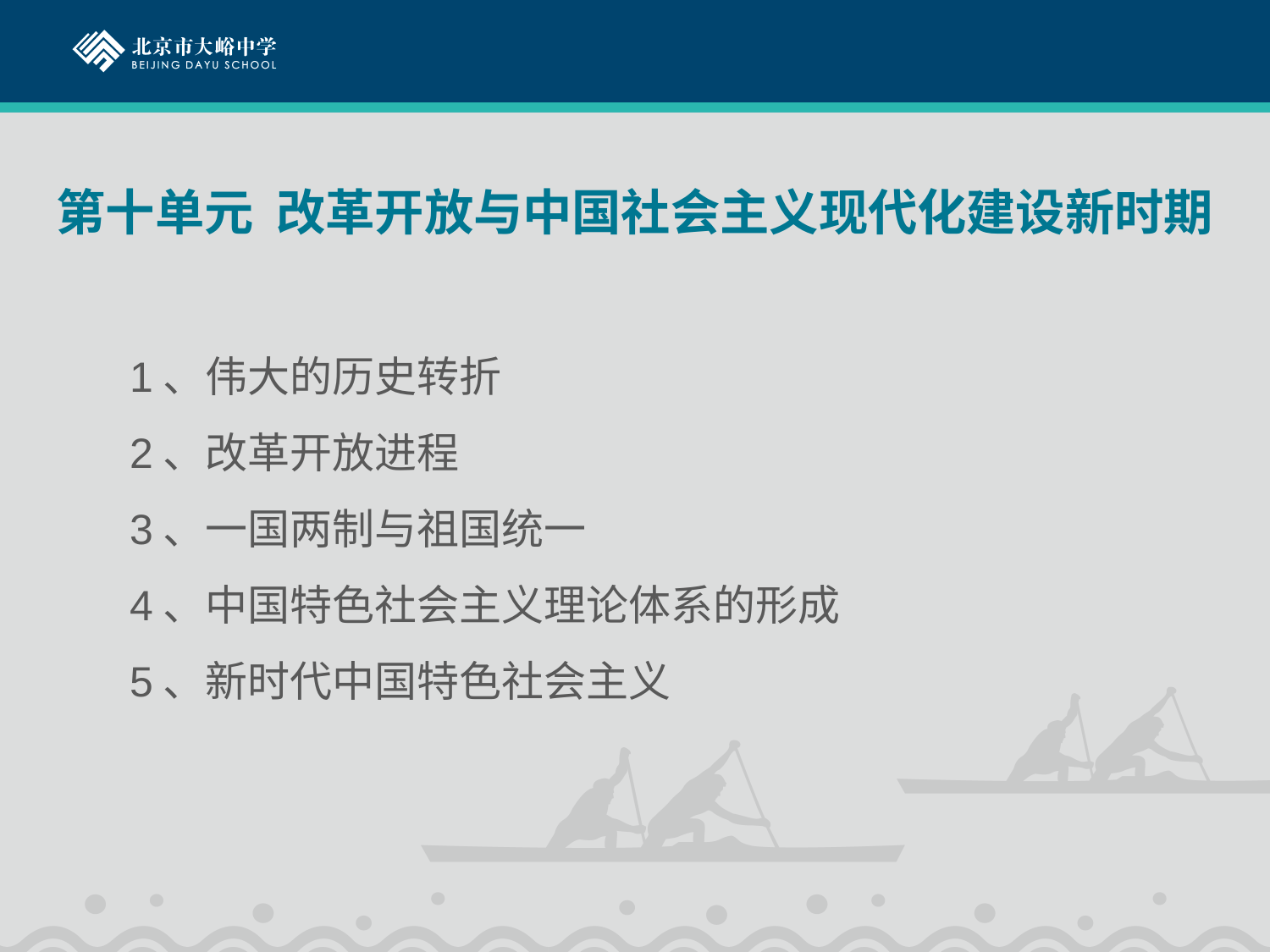

# 第十单元  改革开放与中国社会主义现代化建设新时期
1、伟大的历史转折
2、改革开放进程
3、一国两制与祖国统一
4、中国特色社会主义理论体系的形成
5、新时代中国特色社会主义